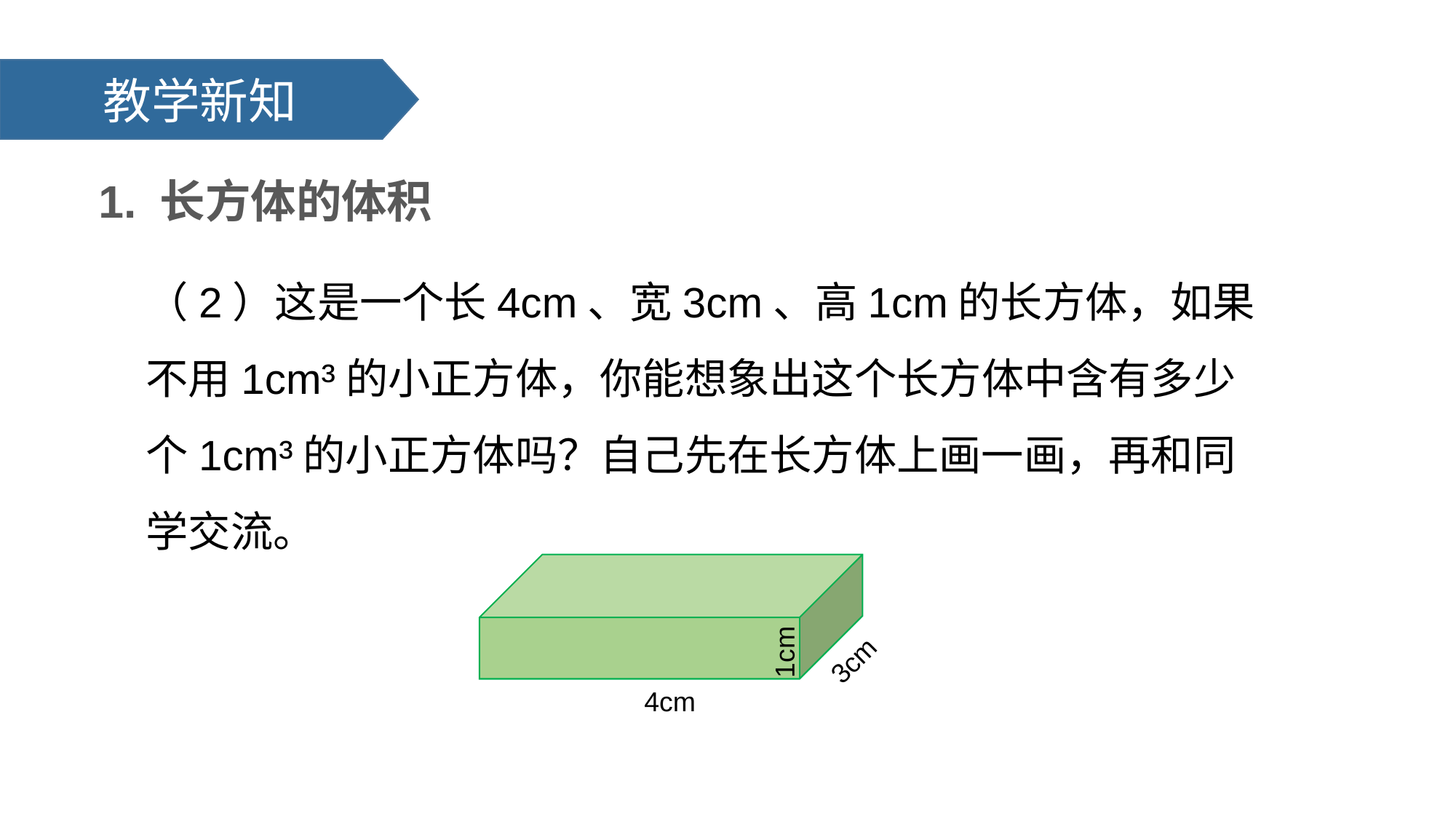

教学新知
1. 长方体的体积
（2）这是一个长4cm、宽3cm、高1cm的长方体，如果不用1cm³的小正方体，你能想象出这个长方体中含有多少个1cm³的小正方体吗？自己先在长方体上画一画，再和同学交流。

1cm
3cm
4cm